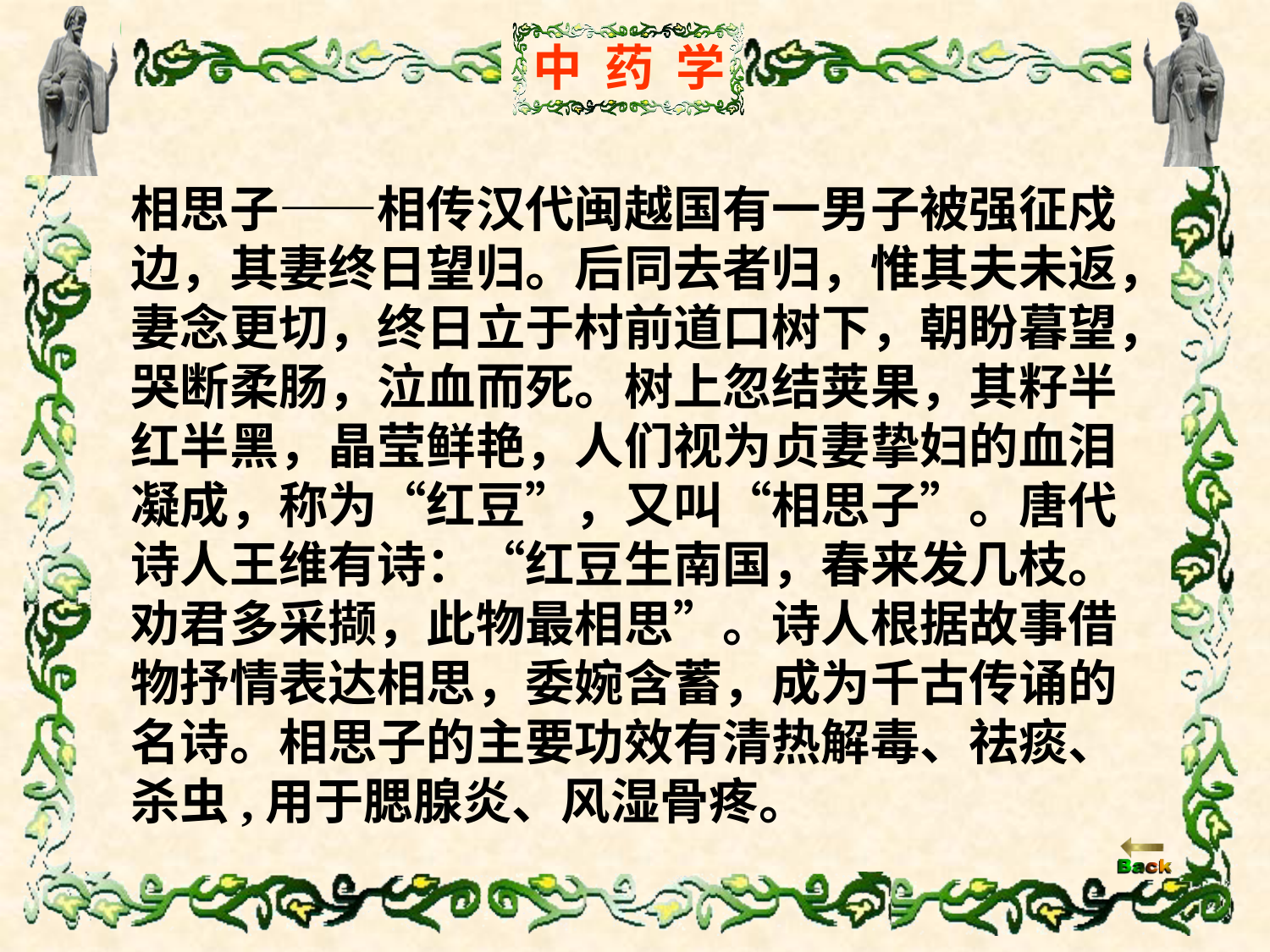

相思子——相传汉代闽越国有一男子被强征戍边，其妻终日望归。后同去者归，惟其夫未返，
妻念更切，终日立于村前道口树下，朝盼暮望，哭断柔肠，泣血而死。树上忽结荚果，其籽半
红半黑，晶莹鲜艳，人们视为贞妻挚妇的血泪凝成，称为“红豆”，又叫“相思子”。唐代诗人王维有诗：“红豆生南国，春来发几枝。劝君多采撷，此物最相思”。诗人根据故事借物抒情表达相思，委婉含蓄，成为千古传诵的名诗。相思子的主要功效有清热解毒、祛痰、杀虫,用于腮腺炎、风湿骨疼。